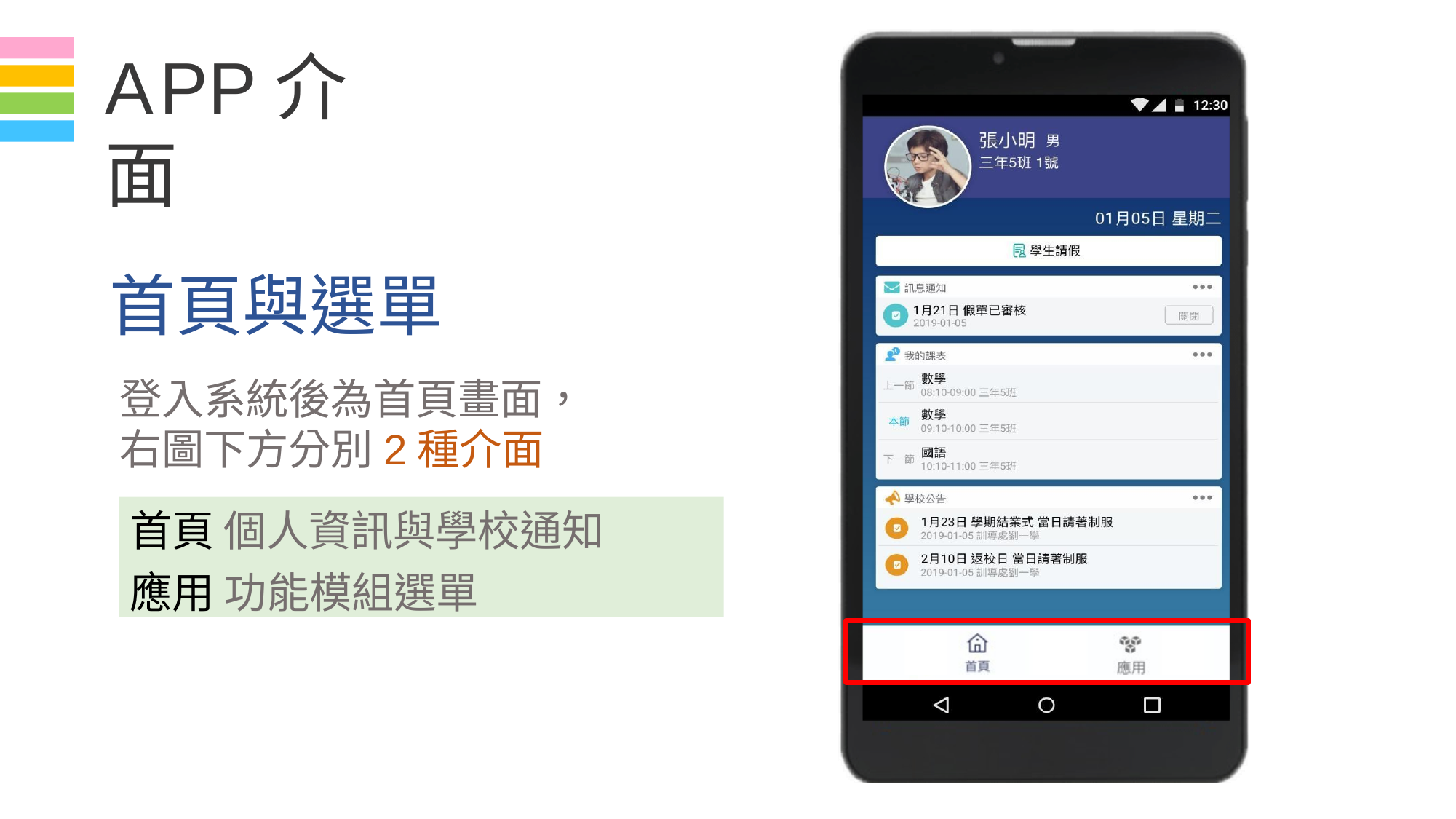

# APP介面

首頁與選單
登入系統後為首頁畫面， 右圖下方分別2種介面
首頁 個人資訊與學校通知
應用 功能模組選單